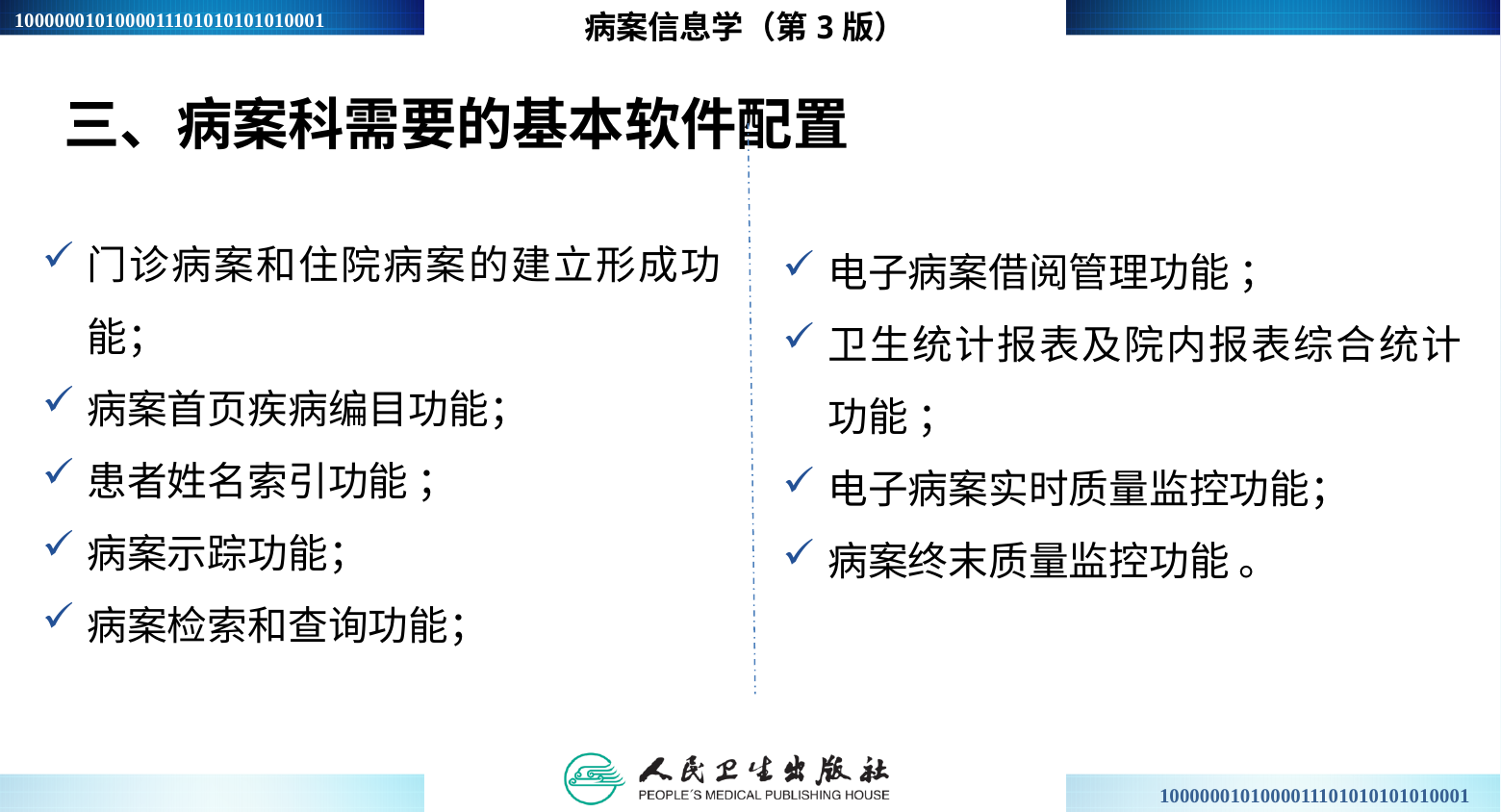

病案信息学（第3版）
三、病案科需要的基本软件配置
门诊病案和住院病案的建立形成功能；
病案首页疾病编目功能；
患者姓名索引功能 ；
病案示踪功能；
病案检索和查询功能；
电子病案借阅管理功能 ；
卫生统计报表及院内报表综合统计功能 ；
电子病案实时质量监控功能；
病案终末质量监控功能 。